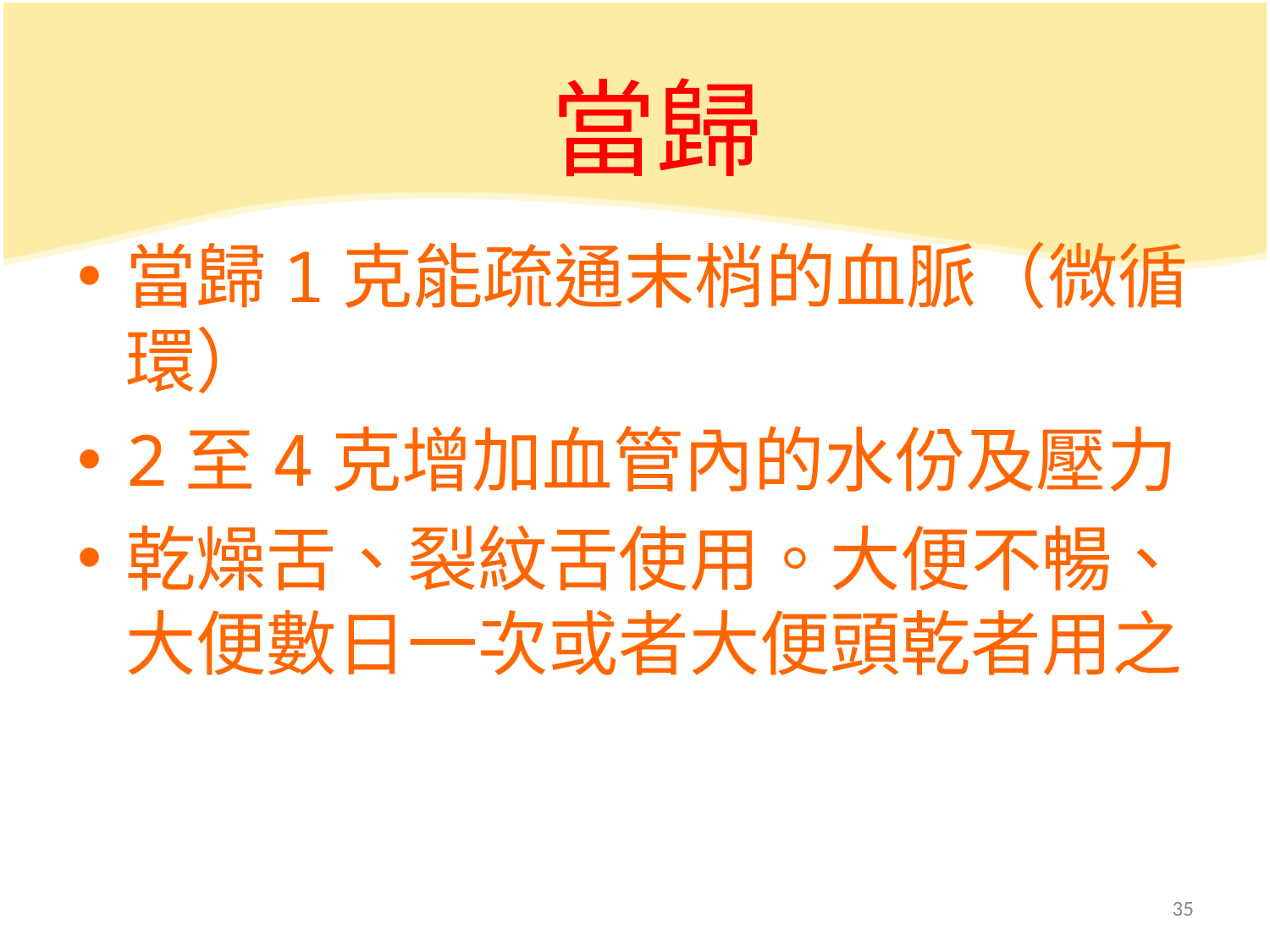

# 當歸
當歸1克能疏通末梢的血脈（微循環）
2至4克增加血管內的水份及壓力
乾燥舌、裂紋舌使用。大便不暢、大便數日一次或者大便頭乾者用之
35